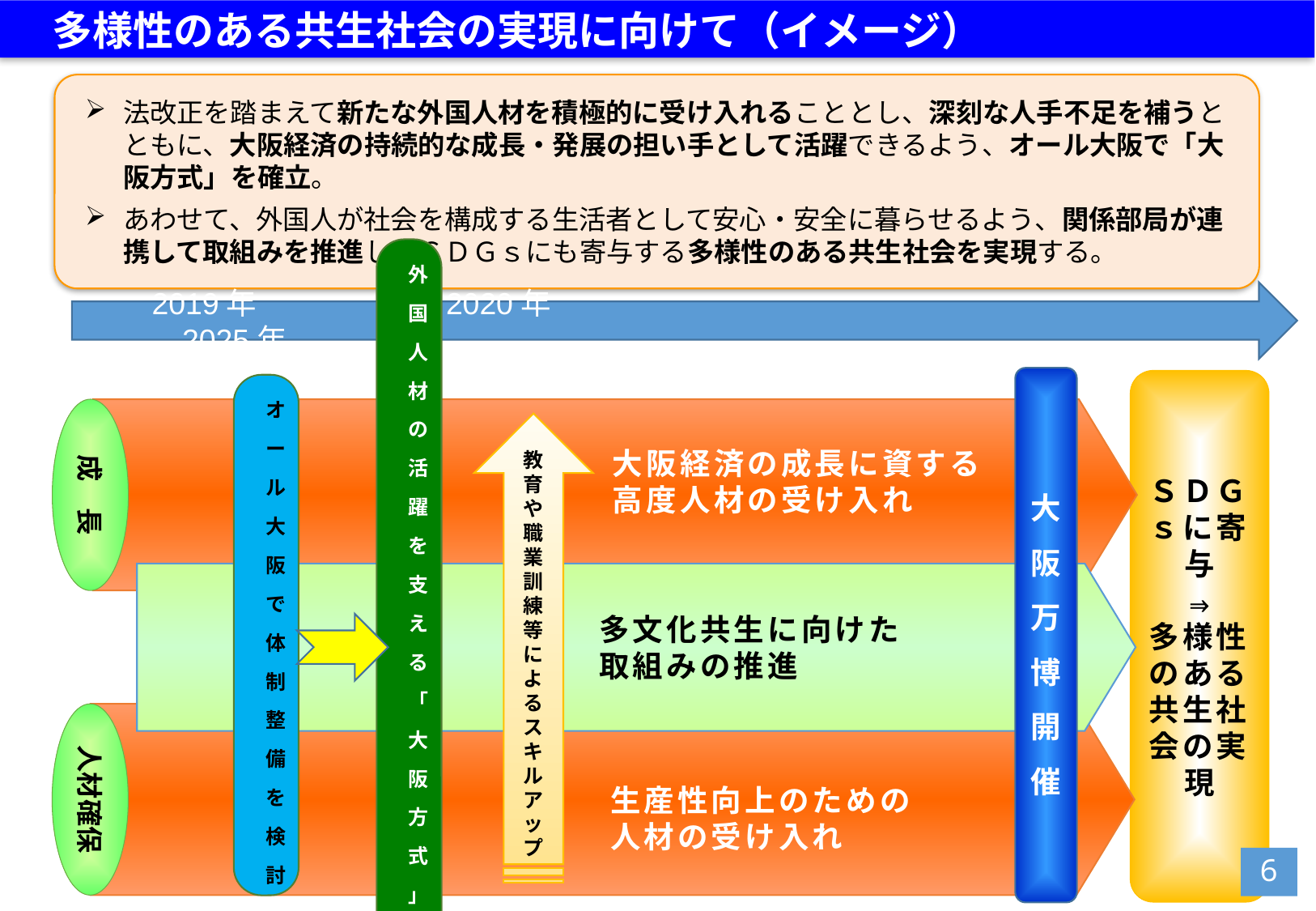

多様性のある共生社会の実現に向けて（イメージ）
法改正を踏まえて新たな外国人材を積極的に受け入れることとし、深刻な人手不足を補うとともに、大阪経済の持続的な成長・発展の担い手として活躍できるよう、オール大阪で「大阪方式」を確立。
あわせて、外国人が社会を構成する生活者として安心・安全に暮らせるよう、関係部局が連携して取組みを推進し、ＳＤＧｓにも寄与する多様性のある共生社会を実現する。
　　2019年　　　　　　2020年　　　　　　　　　　　　　　　　　　　　　　　　　　2025年
オール大阪で体制整備を検討
大
阪
万
博
開
催
外国人材の活躍を支える「大阪方式」の確立
ＳＤＧｓに寄与
⇒
多様性のある共生社会の実現
成　長
　　　　　　　　　　　　　　大阪経済の成長に資する
　　　　　　　　　　　　　　高度人材の受け入れ

　　　　　　　　　　　　　多文化共生に向けた
　　　　　　　　　　　　　取組みの推進
教
育
や
職
業
訓
練
等
に
よ
る
ス
キ
ル
ア
ッ
プ

人材確保

　　　　　　　　　　　　　　生産性向上のための
　　　　　　　　　　　　　　人材の受け入れ
6